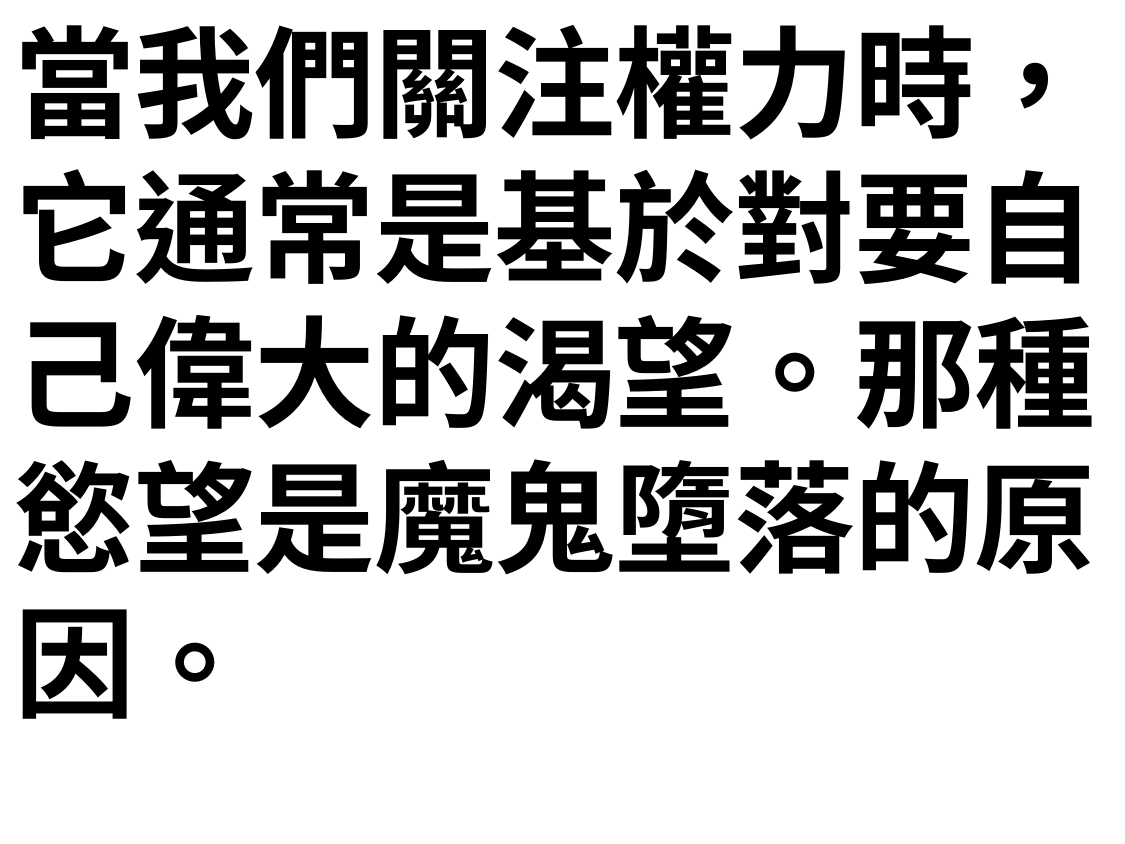

當我們關注權力時，它通常是基於對要自己偉大的渴望。那種慾望是魔鬼墮落的原因。